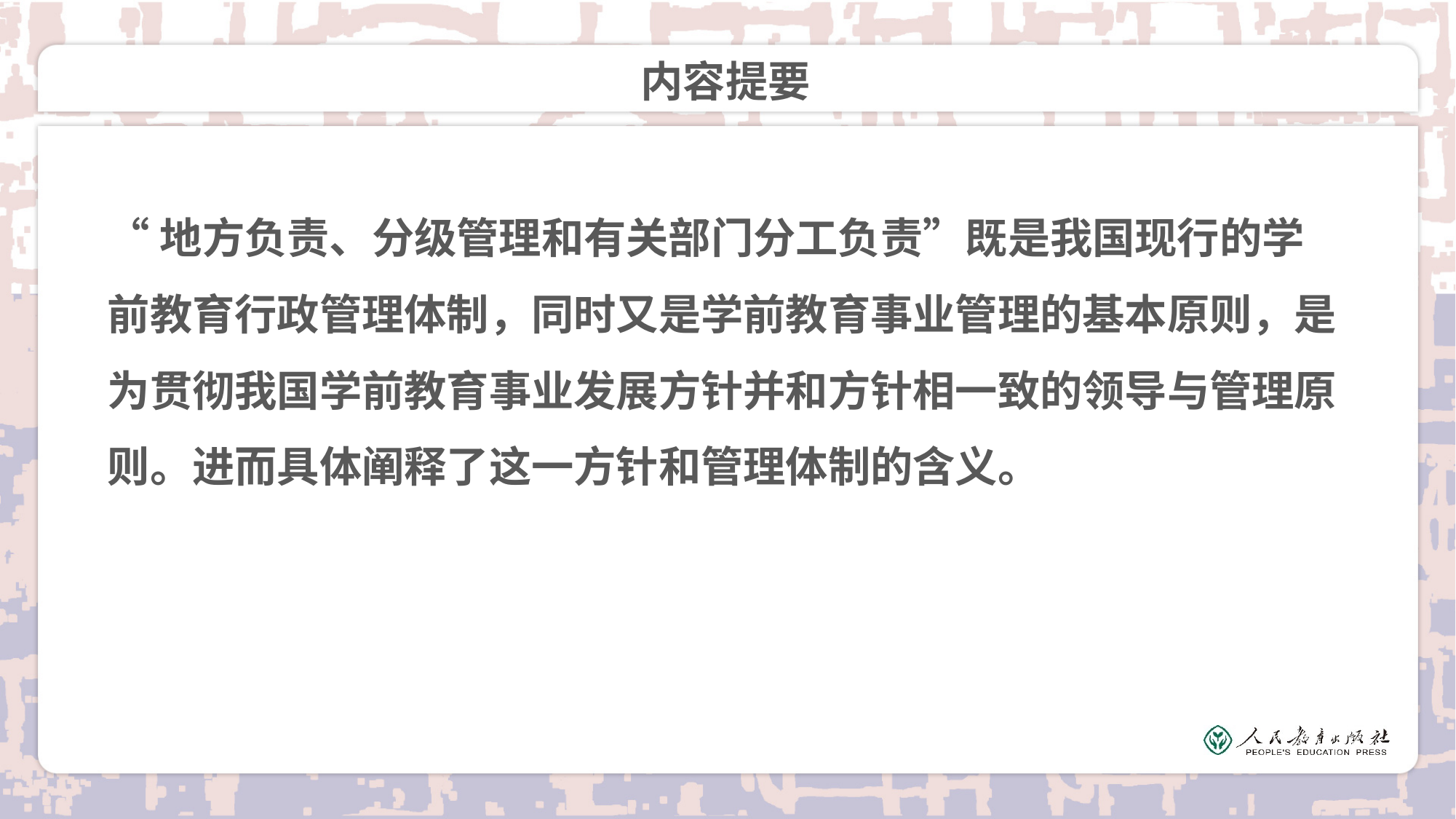

# 内容提要
“地方负责、分级管理和有关部门分工负责”既是我国现行的学前教育行政管理体制，同时又是学前教育事业管理的基本原则，是为贯彻我国学前教育事业发展方针并和方针相一致的领导与管理原则。进而具体阐释了这一方针和管理体制的含义。